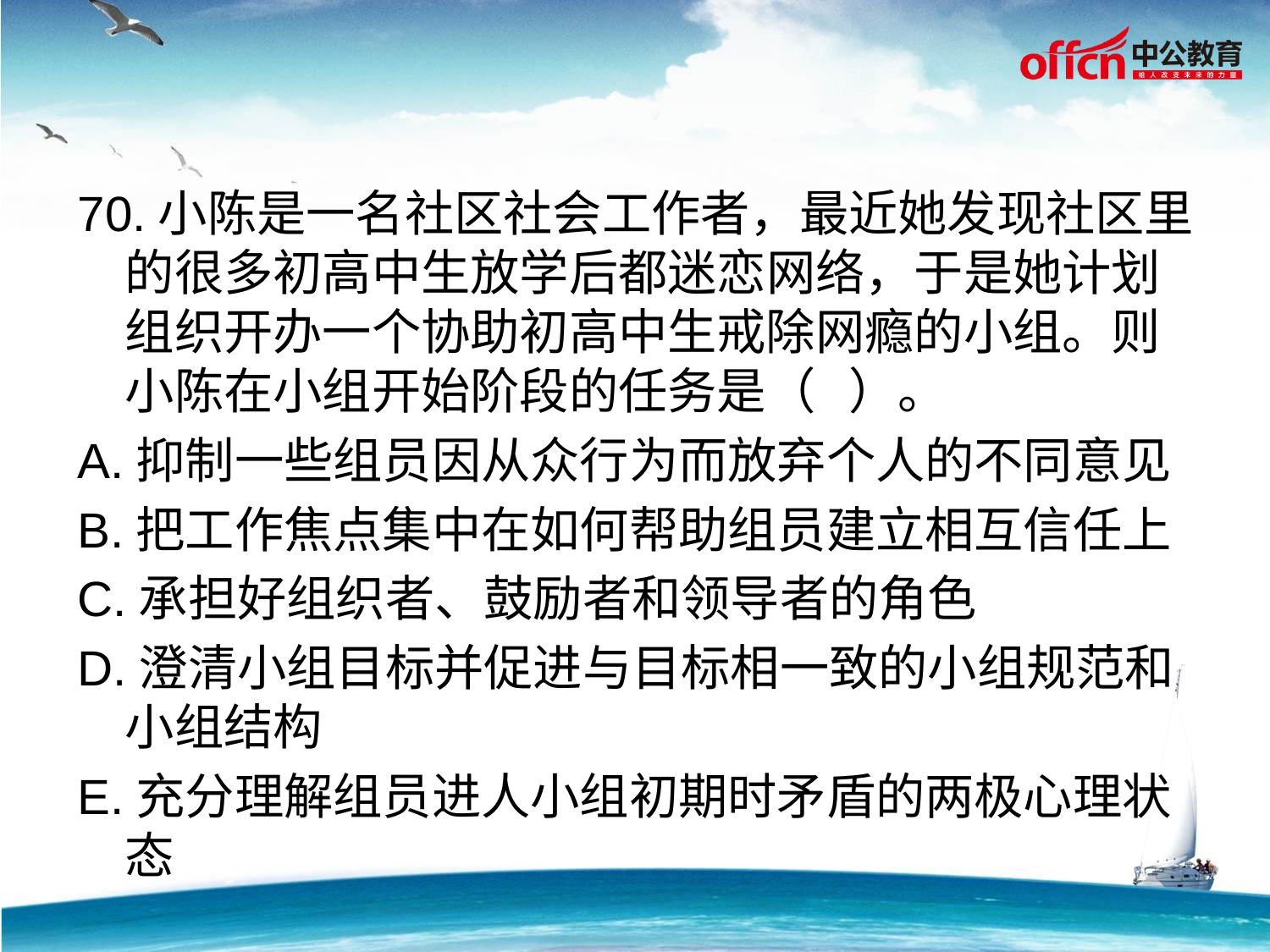

70.小陈是一名社区社会工作者，最近她发现社区里的很多初高中生放学后都迷恋网络，于是她计划组织开办一个协助初高中生戒除网瘾的小组。则小陈在小组开始阶段的任务是（   ）。
A.抑制一些组员因从众行为而放弃个人的不同意见
B.把工作焦点集中在如何帮助组员建立相互信任上
C.承担好组织者、鼓励者和领导者的角色
D.澄清小组目标并促进与目标相一致的小组规范和小组结构
E.充分理解组员进人小组初期时矛盾的两极心理状态